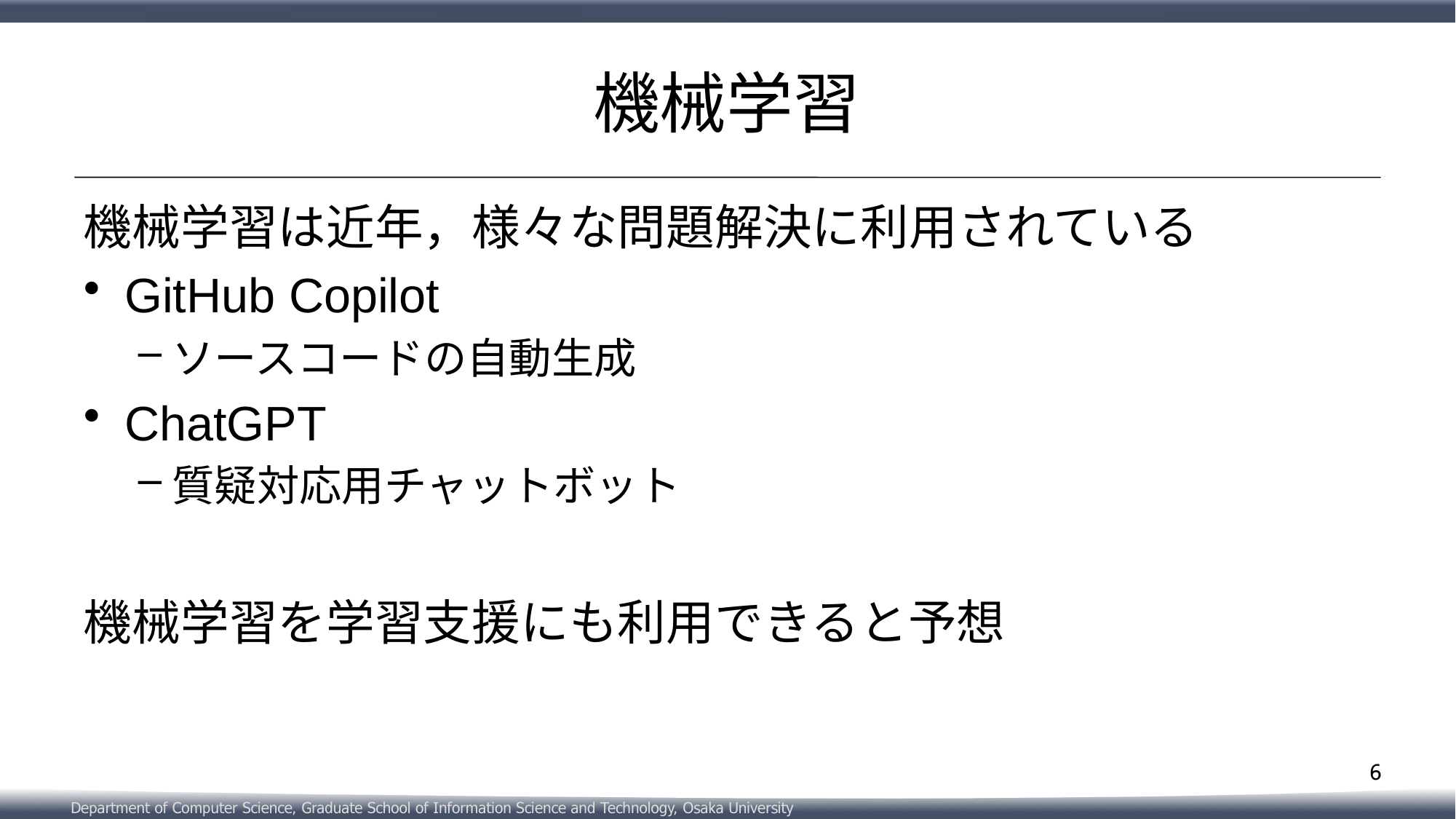

# 機械学習
機械学習は近年，様々な問題解決に利用されている
GitHub Copilot
ソースコードの自動生成
ChatGPT
質疑対応用チャットボット

機械学習を学習支援にも利用できると予想
6